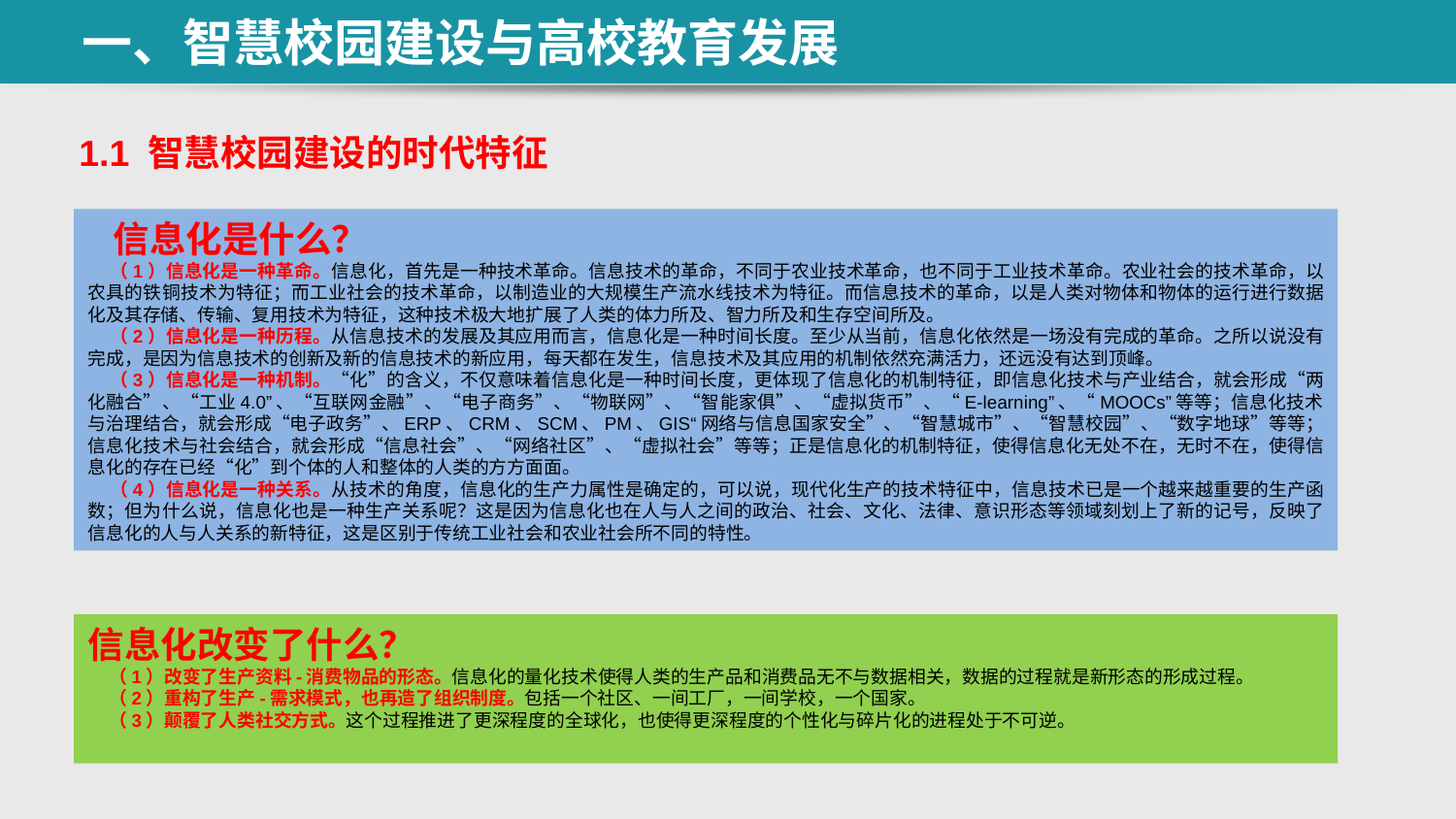

# 一、智慧校园建设与高校教育发展
1.1 智慧校园建设的时代特征
  信息化是什么？
    （1）信息化是一种革命。信息化，首先是一种技术革命。信息技术的革命，不同于农业技术革命，也不同于工业技术革命。农业社会的技术革命，以农具的铁铜技术为特征；而工业社会的技术革命，以制造业的大规模生产流水线技术为特征。而信息技术的革命，以是人类对物体和物体的运行进行数据化及其存储、传输、复用技术为特征，这种技术极大地扩展了人类的体力所及、智力所及和生存空间所及。
    （2）信息化是一种历程。从信息技术的发展及其应用而言，信息化是一种时间长度。至少从当前，信息化依然是一场没有完成的革命。之所以说没有完成，是因为信息技术的创新及新的信息技术的新应用，每天都在发生，信息技术及其应用的机制依然充满活力，还远没有达到顶峰。
    （3）信息化是一种机制。“化”的含义，不仅意味着信息化是一种时间长度，更体现了信息化的机制特征，即信息化技术与产业结合，就会形成“两化融合”、“工业4.0”、“互联网金融”、“电子商务”、“物联网”、“智能家俱”、“虚拟货币”、“E-learning”、“MOOCs”等等；信息化技术与治理结合，就会形成“电子政务”、ERP、CRM、SCM、PM、GIS“网络与信息国家安全”、“智慧城市”、“智慧校园”、“数字地球”等等；信息化技术与社会结合，就会形成“信息社会”、“网络社区”、“虚拟社会”等等；正是信息化的机制特征，使得信息化无处不在，无时不在，使得信息化的存在已经“化”到个体的人和整体的人类的方方面面。
    （4）信息化是一种关系。从技术的角度，信息化的生产力属性是确定的，可以说，现代化生产的技术特征中，信息技术已是一个越来越重要的生产函数；但为什么说，信息化也是一种生产关系呢？这是因为信息化也在人与人之间的政治、社会、文化、法律、意识形态等领域刻划上了新的记号，反映了信息化的人与人关系的新特征，这是区别于传统工业社会和农业社会所不同的特性。
信息化改变了什么？
    （1）改变了生产资料-消费物品的形态。信息化的量化技术使得人类的生产品和消费品无不与数据相关，数据的过程就是新形态的形成过程。
    （2）重构了生产-需求模式，也再造了组织制度。包括一个社区、一间工厂，一间学校，一个国家。
    （3）颠覆了人类社交方式。这个过程推进了更深程度的全球化，也使得更深程度的个性化与碎片化的进程处于不可逆。